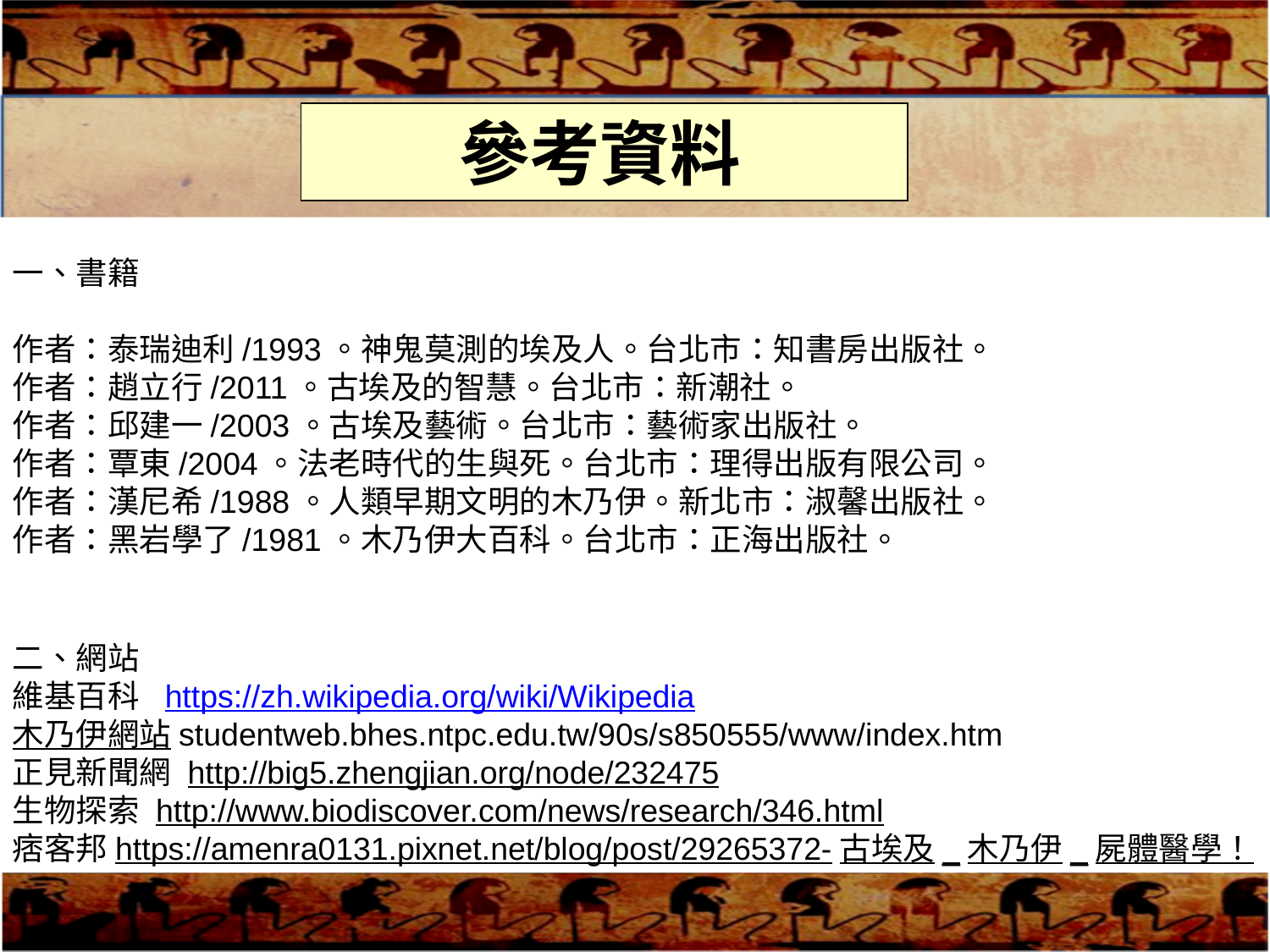

參考資料

一、書籍

作者：泰瑞迪利/1993。神鬼莫測的埃及人。台北市：知書房出版社。
作者：趙立行/2011。古埃及的智慧。台北市：新潮社。
作者：邱建一/2003。古埃及藝術。台北市：藝術家出版社。
作者：覃東/2004。法老時代的生與死。台北市：理得出版有限公司。
作者：漢尼希/1988。人類早期文明的木乃伊。新北市：淑馨出版社。
作者：黑岩學了/1981。木乃伊大百科。台北市：正海出版社。

二、網站
維基百科  https://zh.wikipedia.org/wiki/Wikipedia
木乃伊網站studentweb.bhes.ntpc.edu.tw/90s/s850555/www/index.htm
正見新聞網 http://big5.zhengjian.org/node/232475
生物探索 http://www.biodiscover.com/news/research/346.html
痞客邦https://amenra0131.pixnet.net/blog/post/29265372-古埃及_木乃伊_屍體醫學！